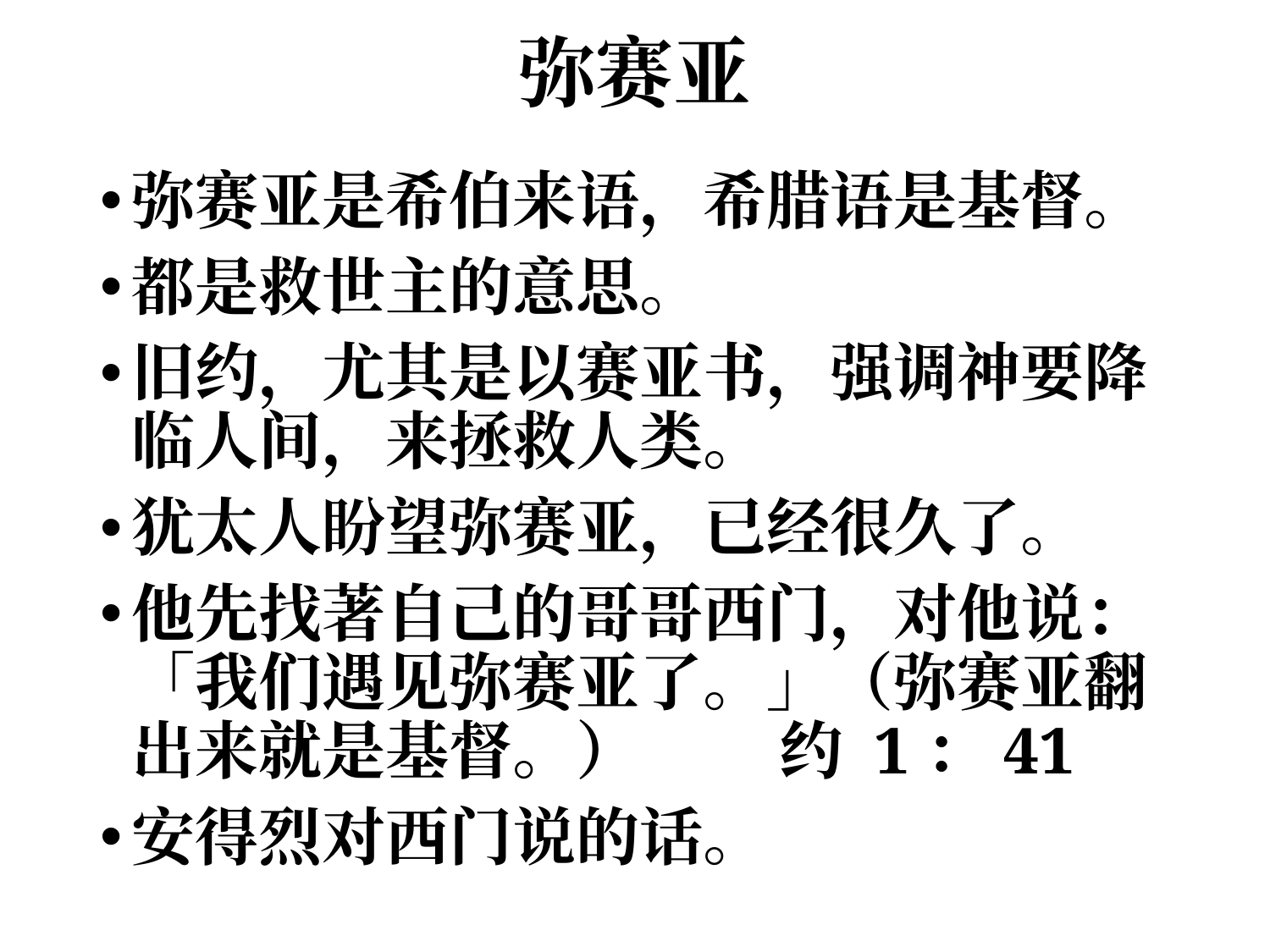

# 弥赛亚
弥赛亚是希伯来语，希腊语是基督。
都是救世主的意思。
旧约，尤其是以赛亚书，强调神要降临人间，来拯救人类。
犹太人盼望弥赛亚，已经很久了。
他先找著自己的哥哥西门，对他说：「我们遇见弥赛亚了。」（弥赛亚翻出来就是基督。） 	 约 1：41
安得烈对西门说的话。